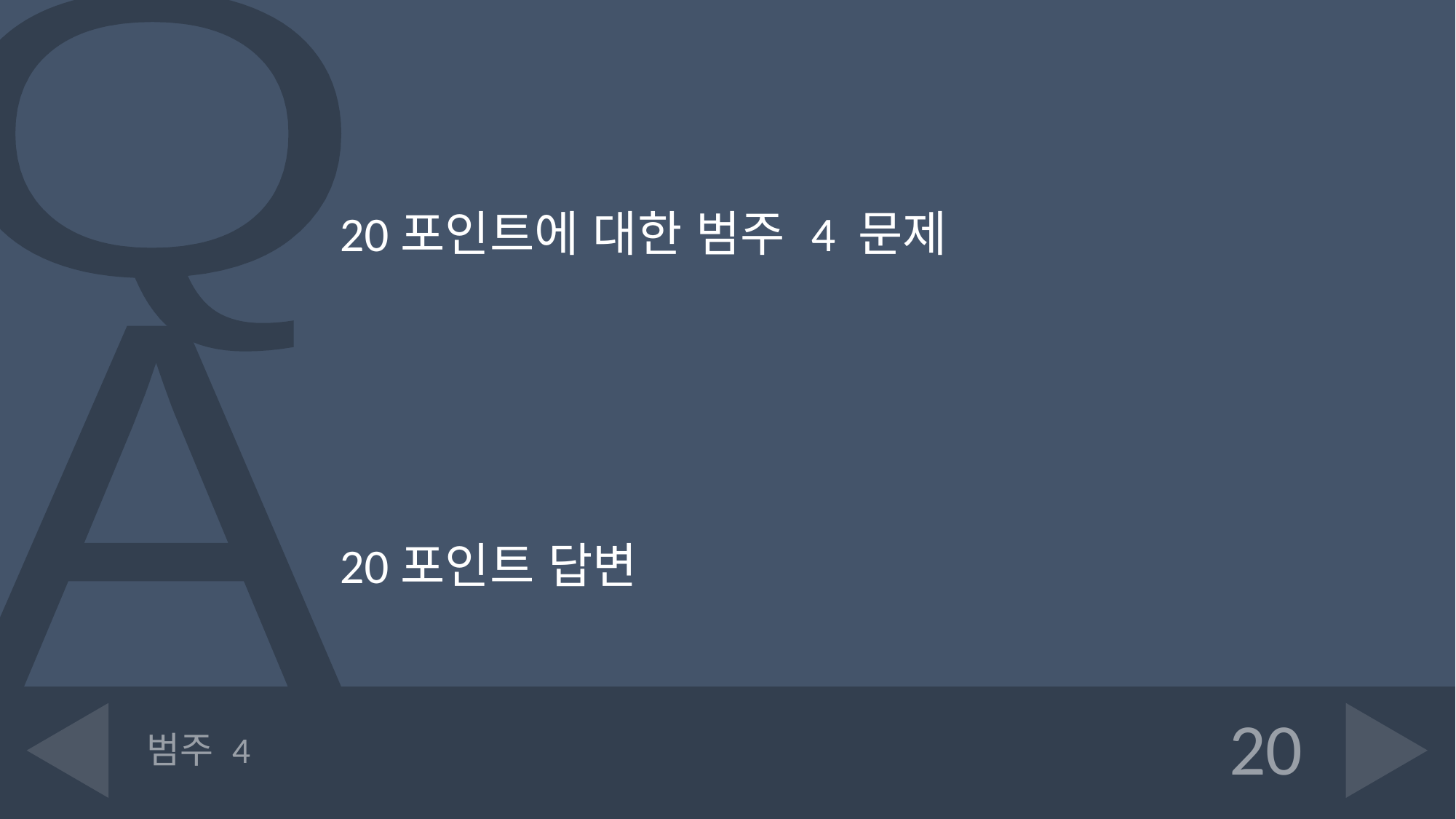

20포인트에 대한 범주 4 문제
20포인트 답변
# 범주 4
20